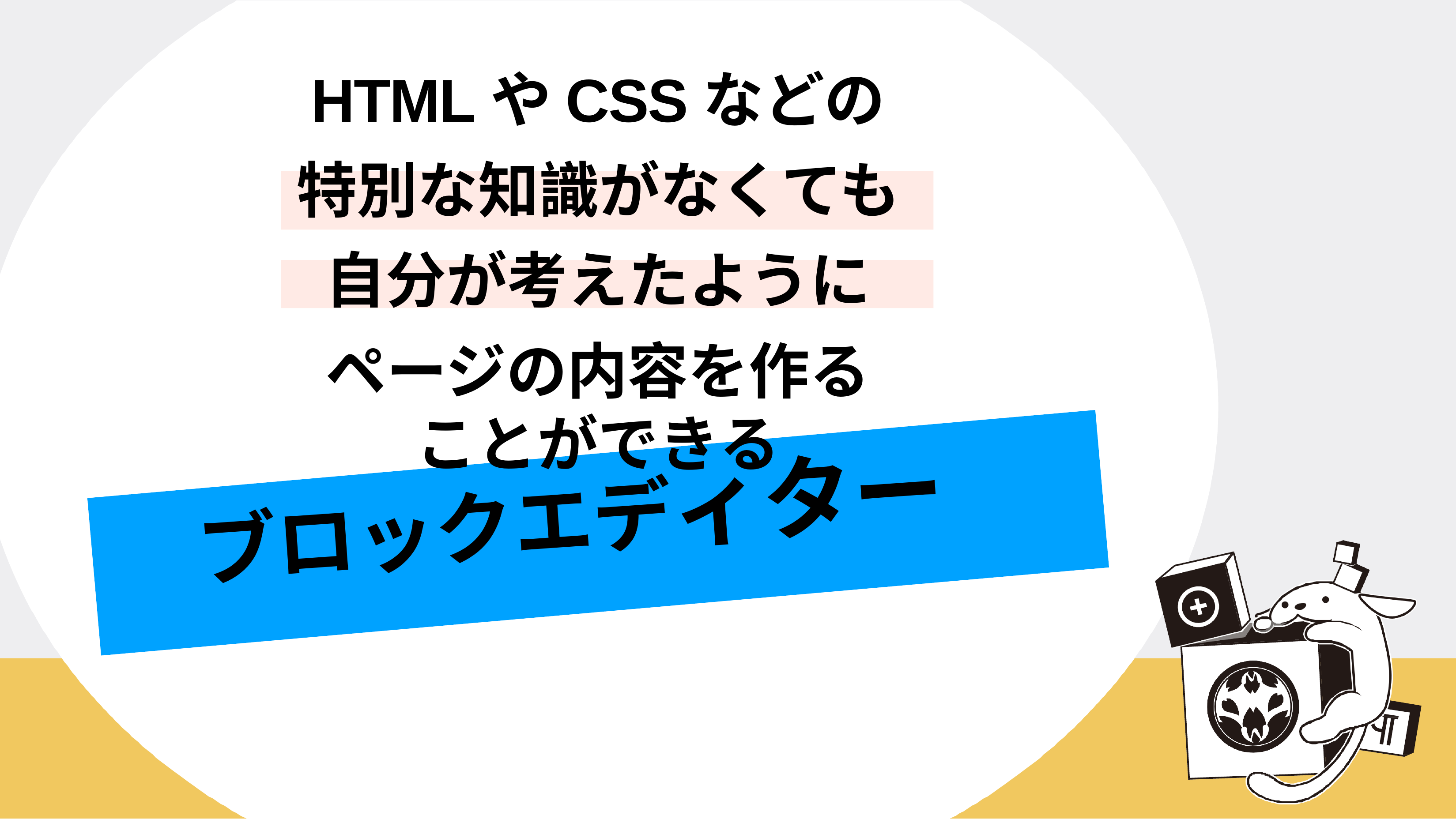

HTMLやCSSなどの 特別な知識がなくても 自分が考えたように
ページの内容を作ることができる

ブロックエディター